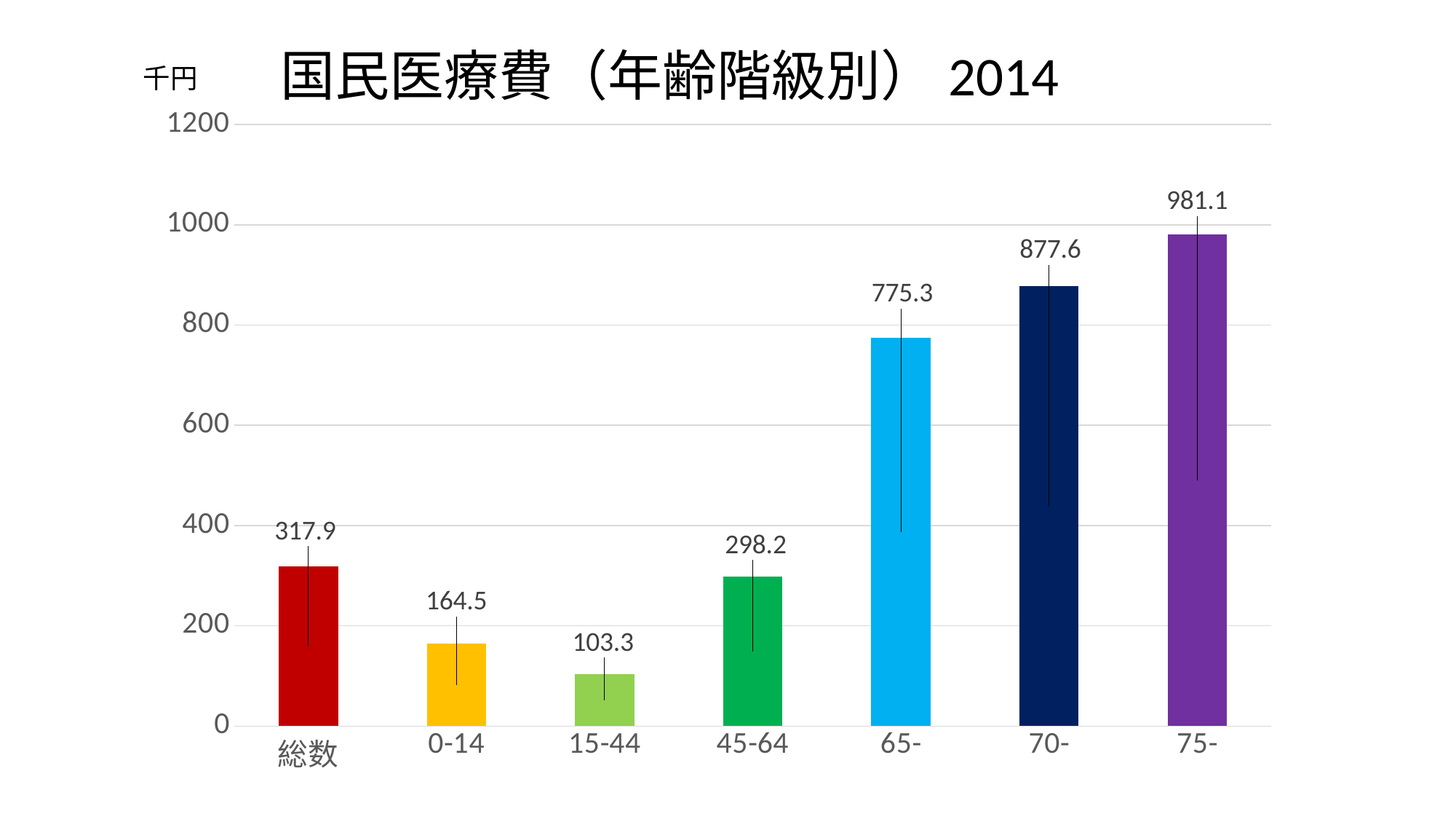

国民医療費（年齢階級別）2014
千円

### Chart

| Category |  |
|---|---|
| 総数 | 317.9 |
| 0-14 | 164.5 |
| 15-44 | 103.3 |
| 45-64 | 298.2 |
| 65- | 775.3 |
| 70- | 877.6 |
| 75- | 981.1 |